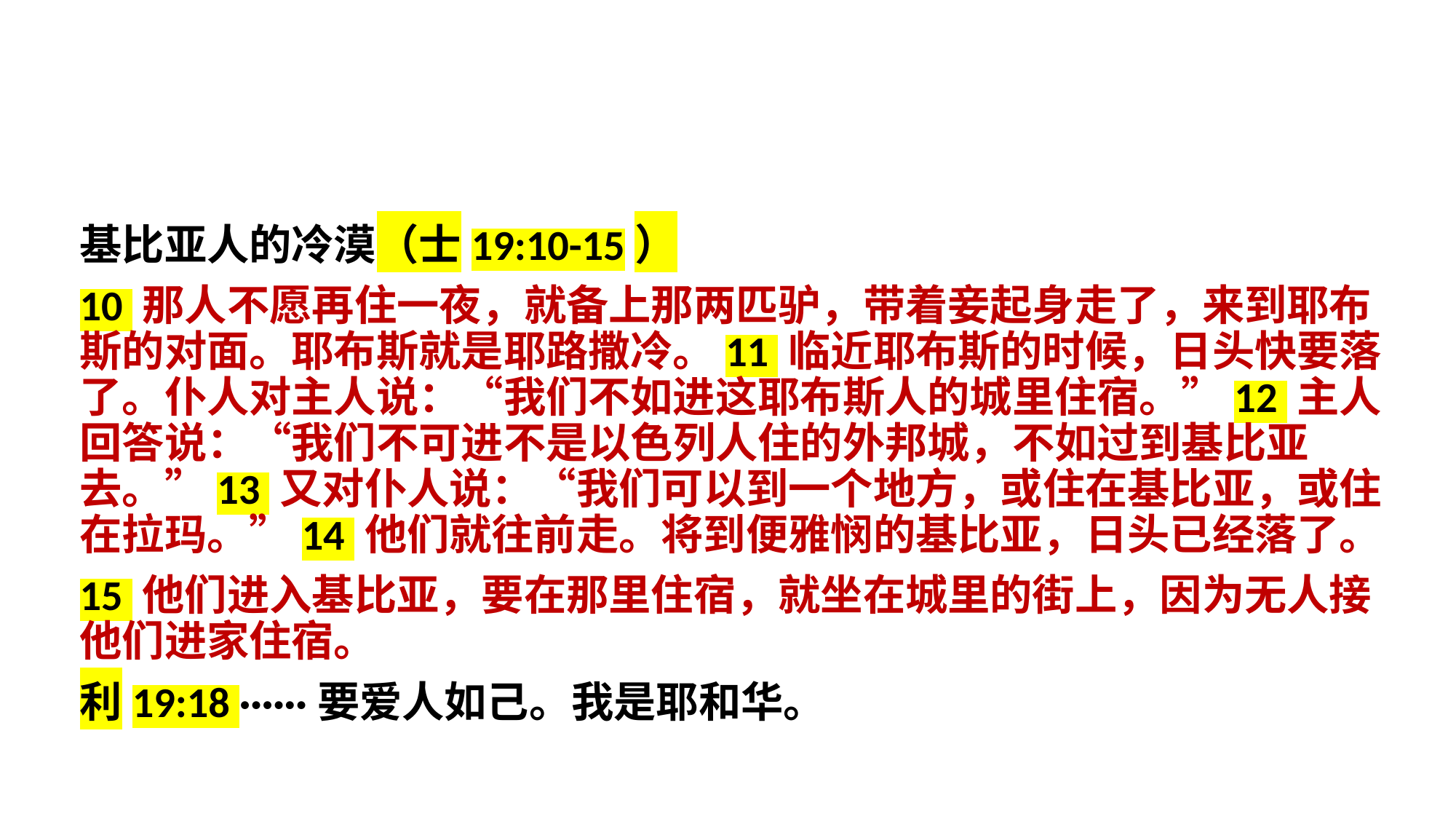

基比亚人的冷漠（士19:10-15）
10 那人不愿再住一夜，就备上那两匹驴，带着妾起身走了，来到耶布斯的对面。耶布斯就是耶路撒冷。11 临近耶布斯的时候，日头快要落了。仆人对主人说：“我们不如进这耶布斯人的城里住宿。”12 主人回答说：“我们不可进不是以色列人住的外邦城，不如过到基比亚去。”13 又对仆人说：“我们可以到一个地方，或住在基比亚，或住在拉玛。”14 他们就往前走。将到便雅悯的基比亚，日头已经落了。
15 他们进入基比亚，要在那里住宿，就坐在城里的街上，因为无人接他们进家住宿。
利19:18 ······要爱人如己。我是耶和华。